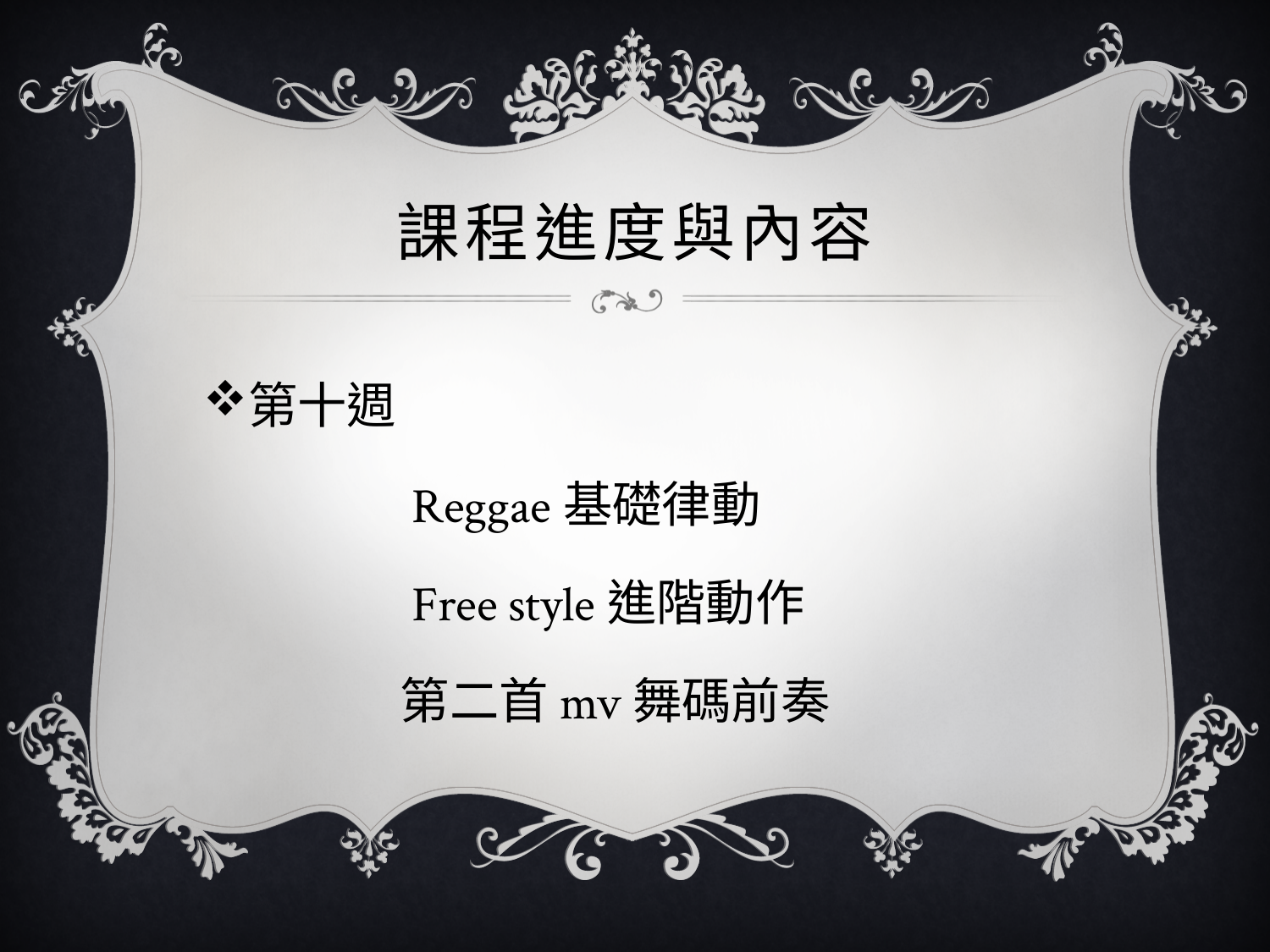

# 課程進度與內容
第十週
　　　　Reggae基礎律動
　　　　Free style進階動作
　　　　第二首mv舞碼前奏